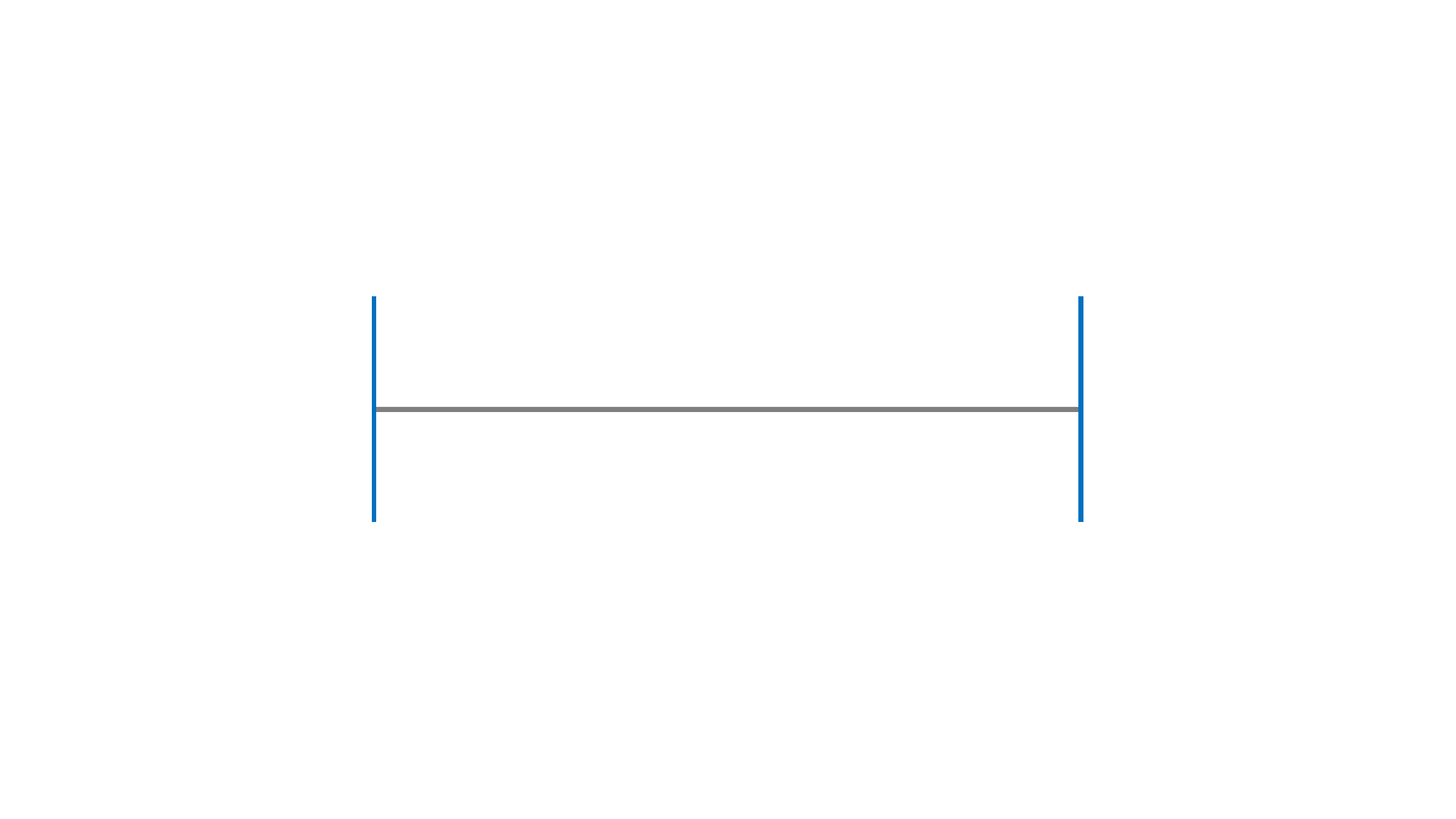

我们的使命
我们的使命

让天下没有难做的生意
我们经营多个领先的网上及移动平台，向消费者、商家及其他参与者提供技术和服务，让他们可在我们的生态系统里进行商贸活动。